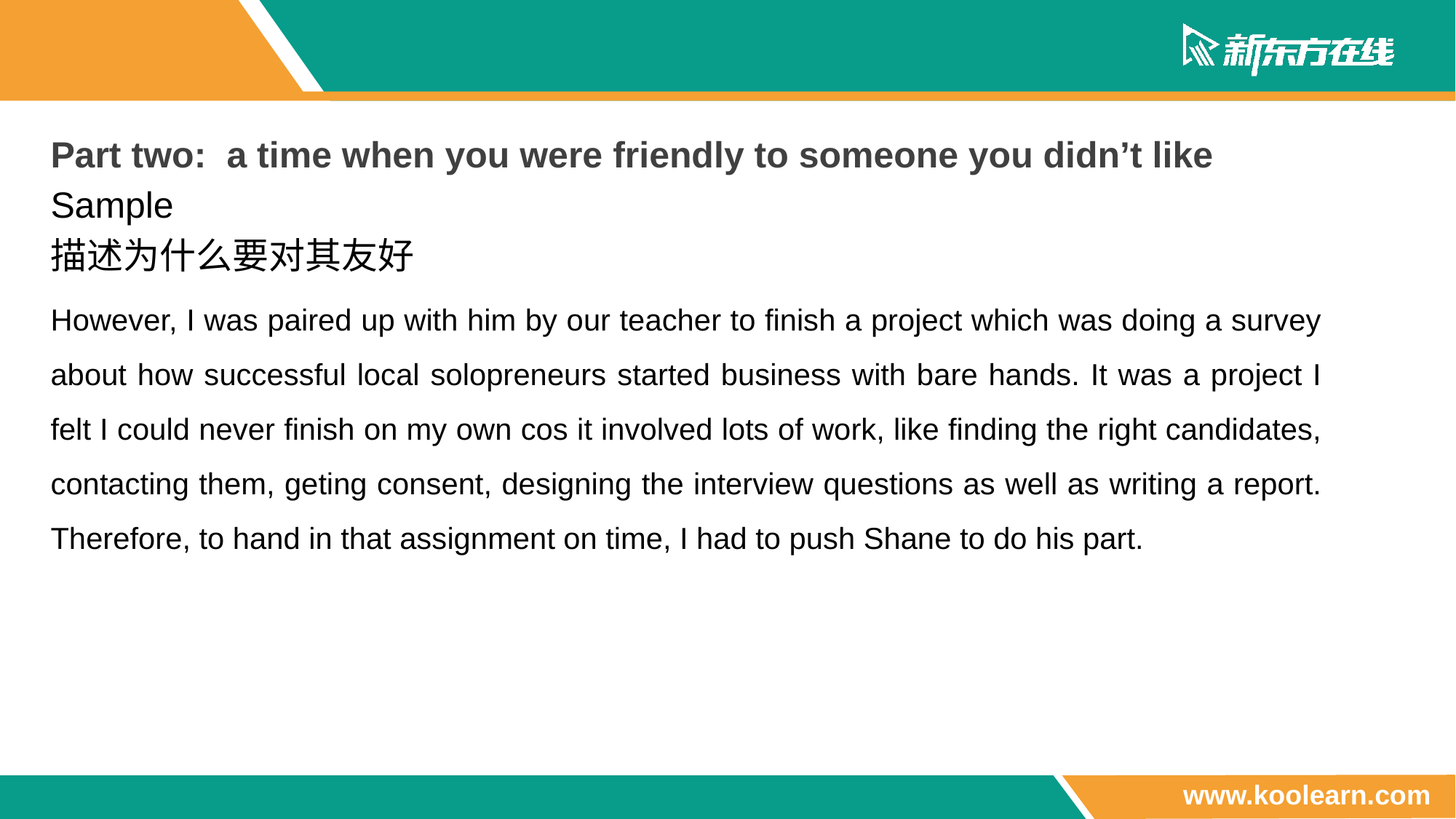

Part two:  a time when you were friendly to someone you didn’t like
Sample
描述为什么要对其友好
However, I was paired up with him by our teacher to finish a project which was doing a survey about how successful local solopreneurs started business with bare hands. It was a project I felt I could never finish on my own cos it involved lots of work, like finding the right candidates, contacting them, geting consent, designing the interview questions as well as writing a report. Therefore, to hand in that assignment on time, I had to push Shane to do his part.